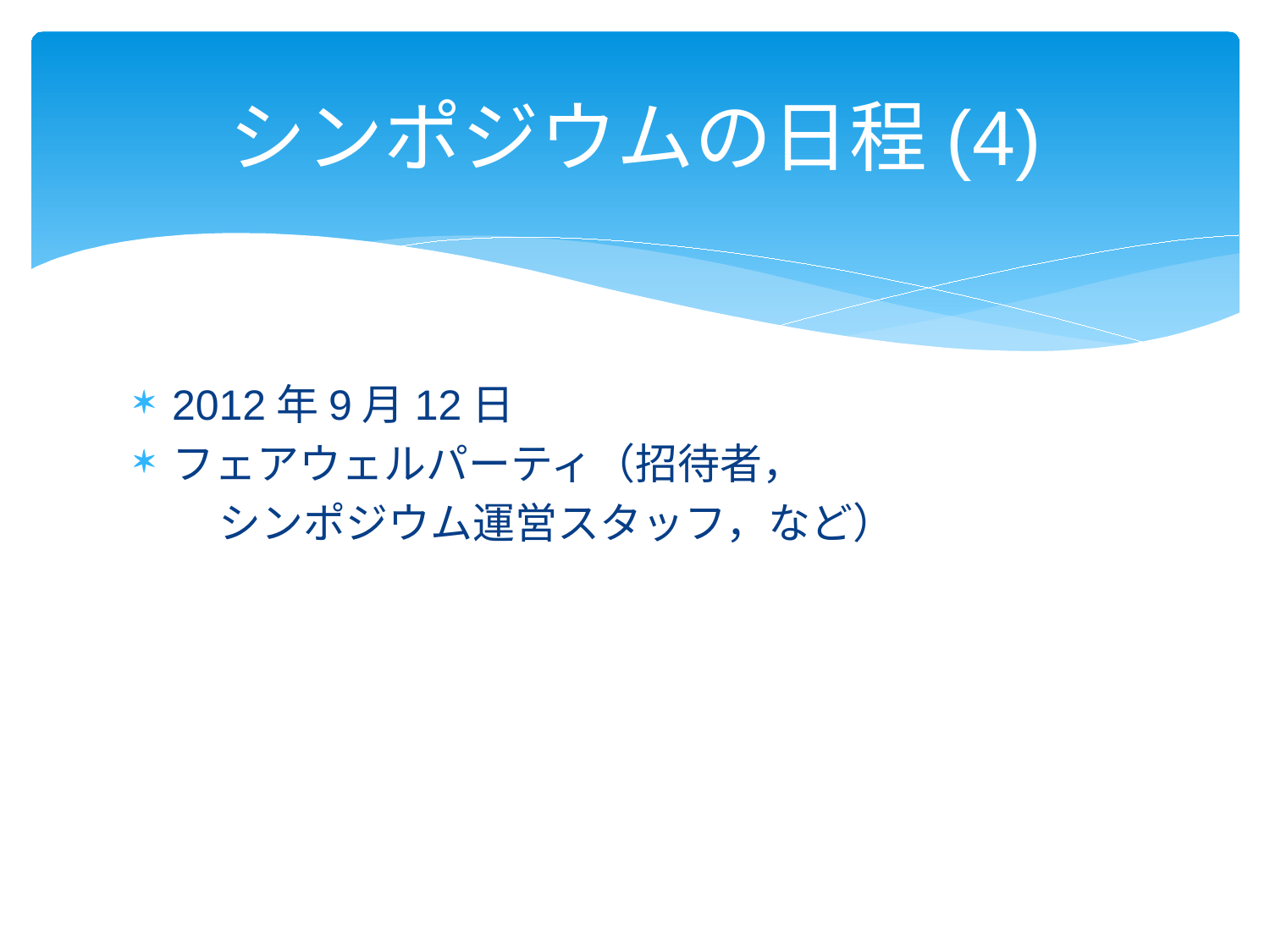

# シンポジウムの日程(4)
2012年9月12日
フェアウェルパーティ（招待者，
　　シンポジウム運営スタッフ，など）